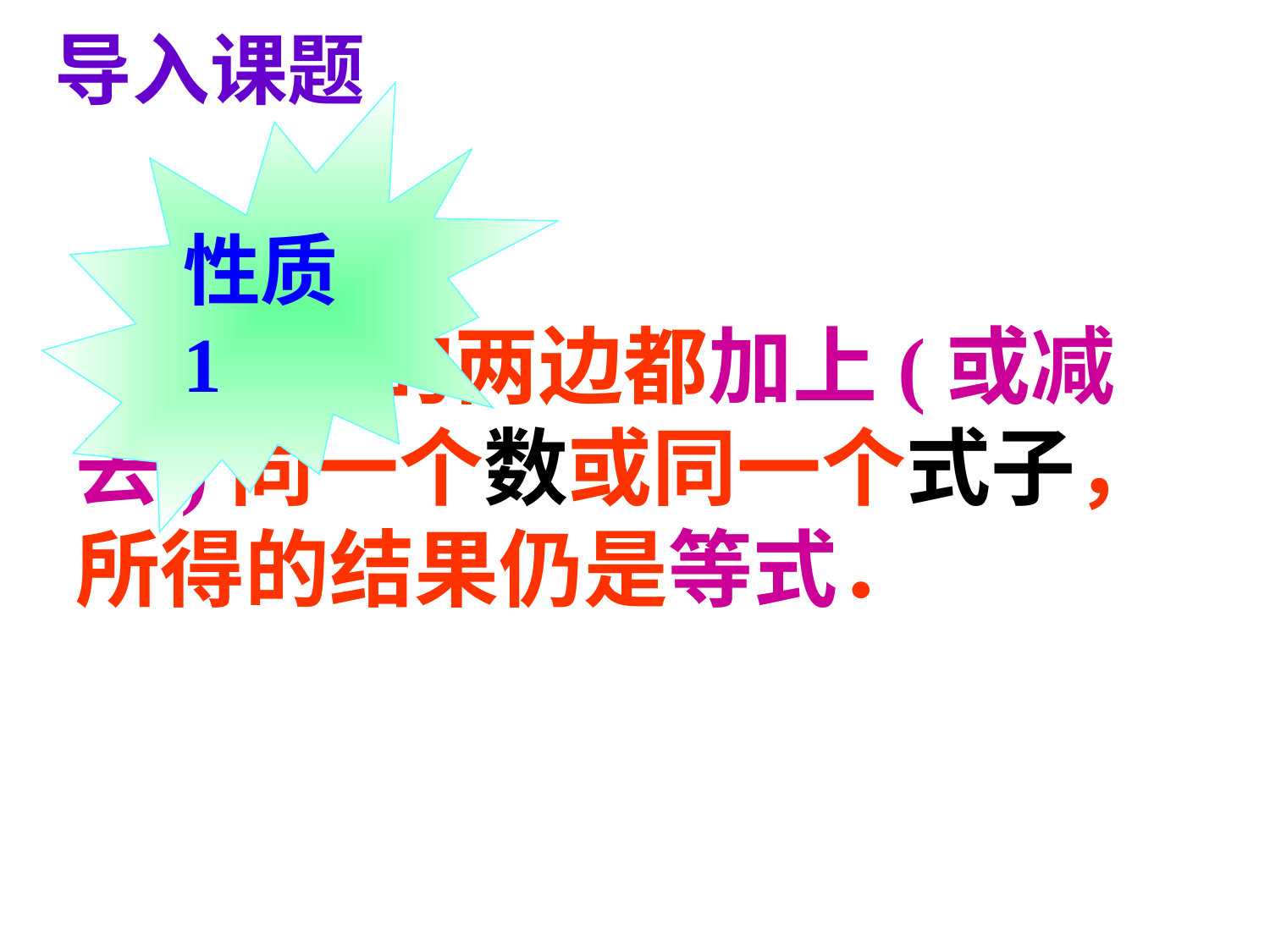

导入课题
性质1
      等式的两边都加上(或减去)同一个数或同一个式子，所得的结果仍是等式．